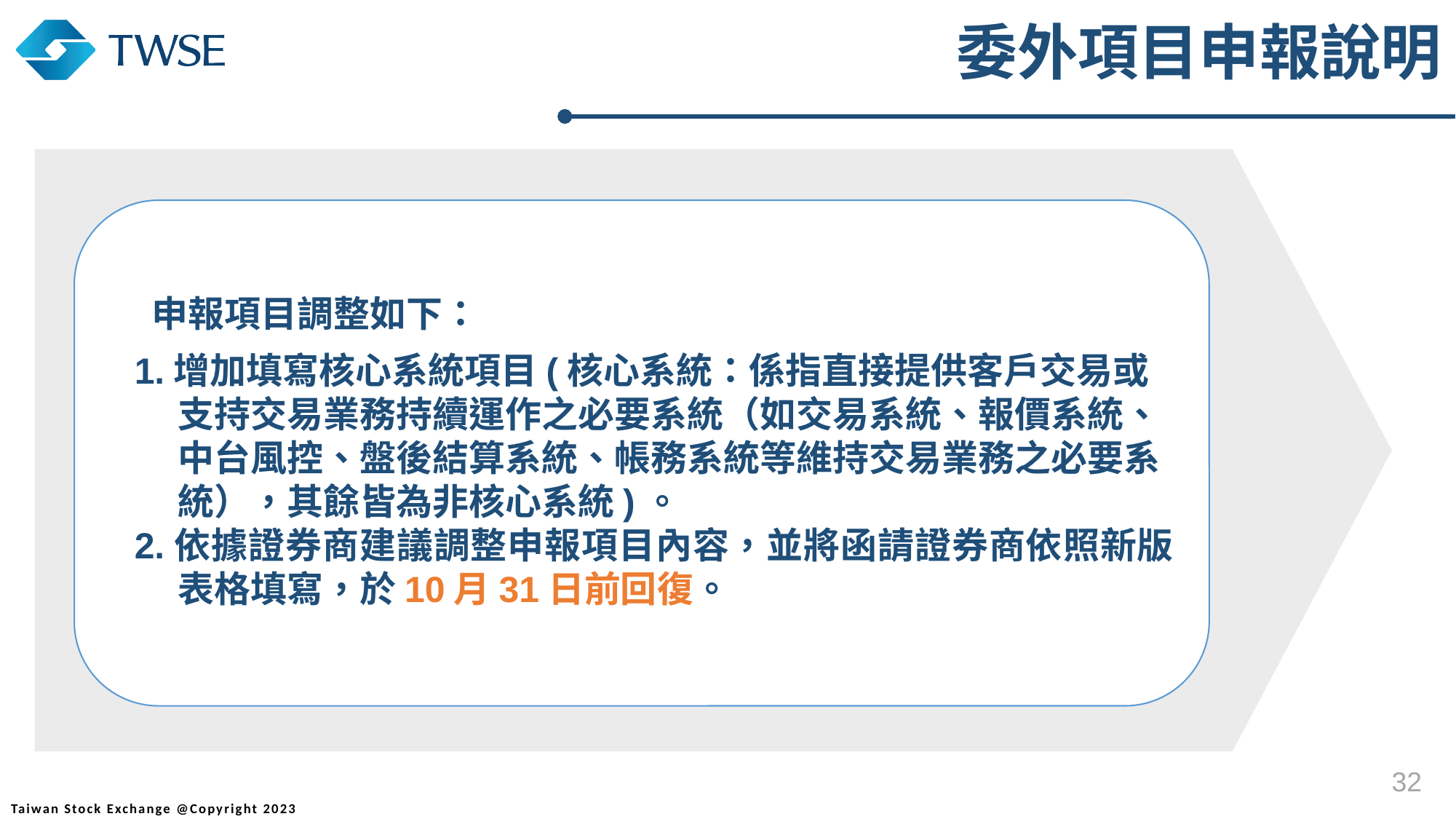

委外項目申報說明

 申報項目調整如下：
1.增加填寫核心系統項目(核心系統：係指直接提供客戶交易或支持交易業務持續運作之必要系統（如交易系統、報價系統、中台風控、盤後結算系統、帳務系統等維持交易業務之必要系統），其餘皆為非核心系統)。
2.依據證券商建議調整申報項目內容，並將函請證券商依照新版表格填寫，於10月31日前回復。
32